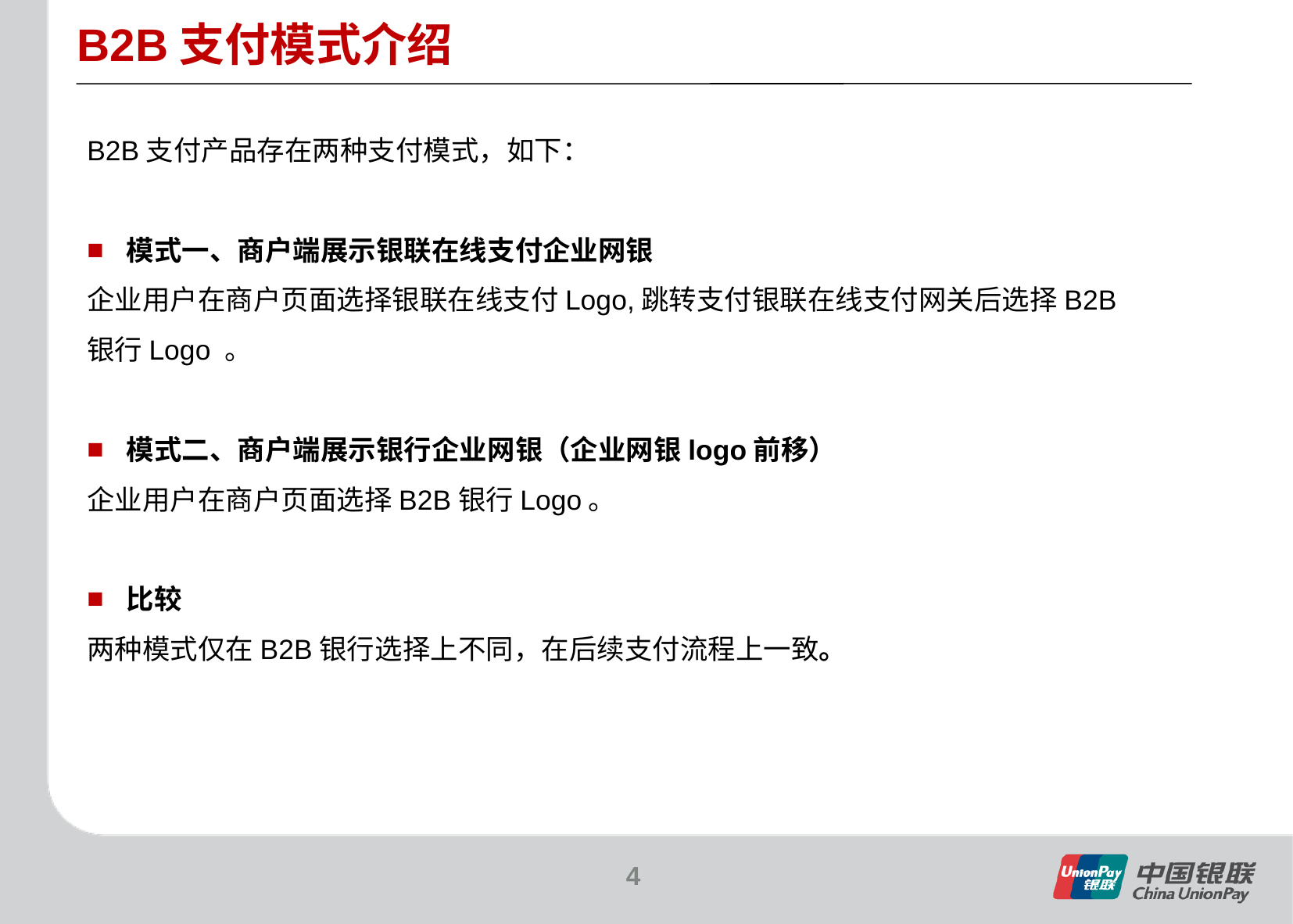

B2B支付模式介绍

B2B支付产品存在两种支付模式，如下：

模式一、商户端展示银联在线支付企业网银
企业用户在商户页面选择银联在线支付Logo,跳转支付银联在线支付网关后选择B2B银行Logo 。

模式二、商户端展示银行企业网银（企业网银logo前移）
企业用户在商户页面选择B2B银行Logo。

比较
两种模式仅在B2B银行选择上不同，在后续支付流程上一致。